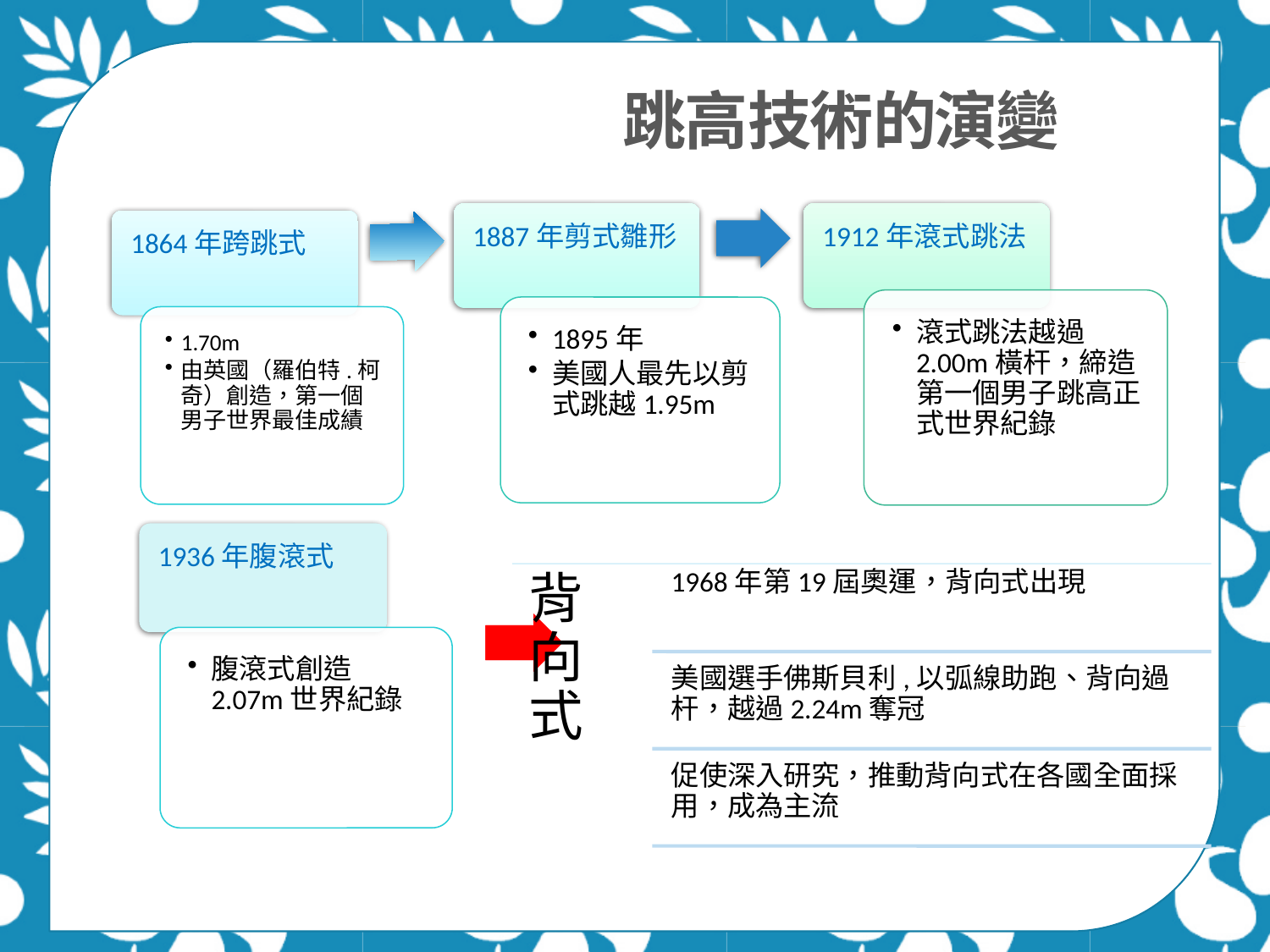

跳高技術的演變
1864年跨跳式
1.70m
由英國（羅伯特.柯奇）創造，第一個男子世界最佳成績

1887年剪式雛形
1895年
美國人最先以剪式跳越1.95m

1912年滾式跳法
滾式跳法越過2.00m橫杆，締造第一個男子跳高正式世界紀錄
1936年腹滾式
腹滾式創造2.07m世界紀錄
背向式
1968年第19屆奧運，背向式出現
美國選手佛斯貝利,以弧線助跑、背向過杆，越過2.24m奪冠

促使深入研究，推動背向式在各國全面採用，成為主流